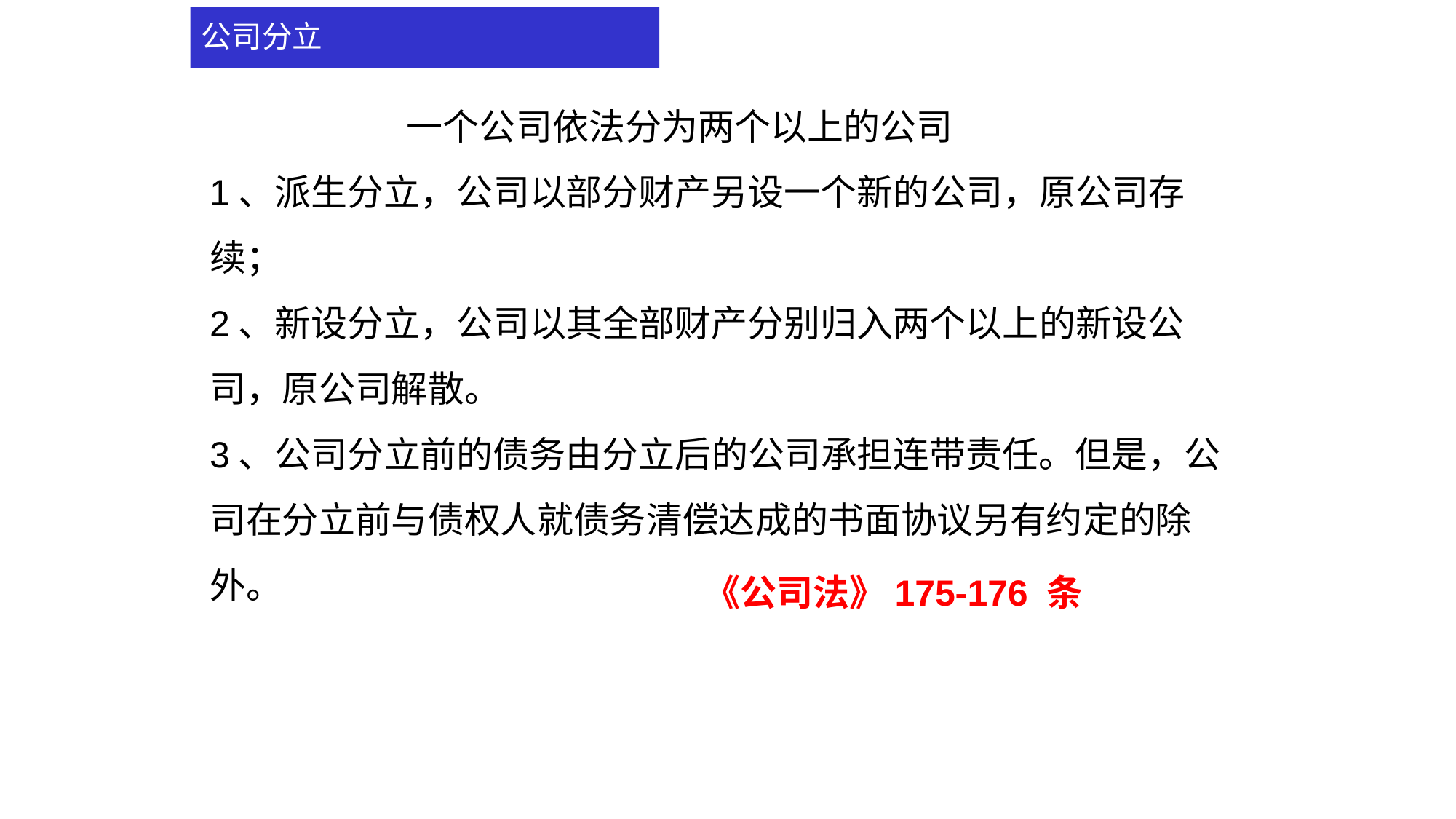

# 公司分立
                       一个公司依法分为两个以上的公司
1、派生分立，公司以部分财产另设一个新的公司，原公司存续；
2、新设分立，公司以其全部财产分别归入两个以上的新设公司，原公司解散。
3、公司分立前的债务由分立后的公司承担连带责任。但是，公司在分立前与债权人就债务清偿达成的书面协议另有约定的除外。

《公司法》175-176 条